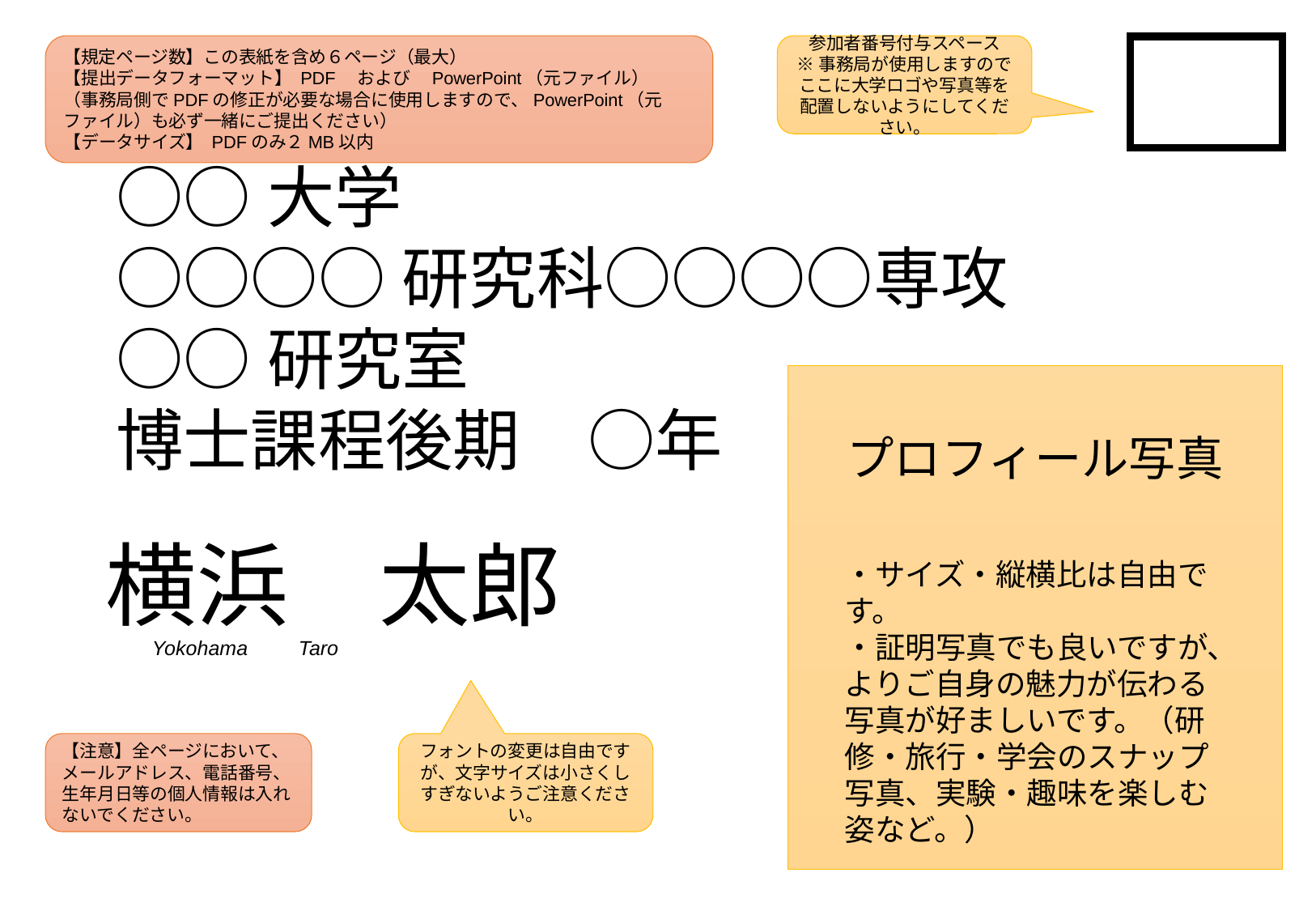

【規定ページ数】この表紙を含め６ページ（最大）
【提出データフォーマット】 PDF　および　PowerPoint（元ファイル）
（事務局側でPDFの修正が必要な場合に使用しますので、PowerPoint（元ファイル）も必ず一緒にご提出ください）
【データサイズ】 PDFのみ２MB以内
参加者番号付与スペース
※事務局が使用しますのでここに大学ロゴや写真等を配置しないようにしてください。

○○大学
○○○○研究科○○○○専攻
○○研究室
博士課程後期　○年

プロフィール写真
横浜　太郎
・サイズ・縦横比は自由です。
・証明写真でも良いですが、よりご自身の魅力が伝わる写真が好ましいです。（研修・旅行・学会のスナップ写真、実験・趣味を楽しむ姿など。）
Yokohama         Taro
【注意】全ページにおいて、
メールアドレス、電話番号、生年月日等の個人情報は入れないでください。
フォントの変更は自由ですが、文字サイズは小さくしすぎないようご注意ください。